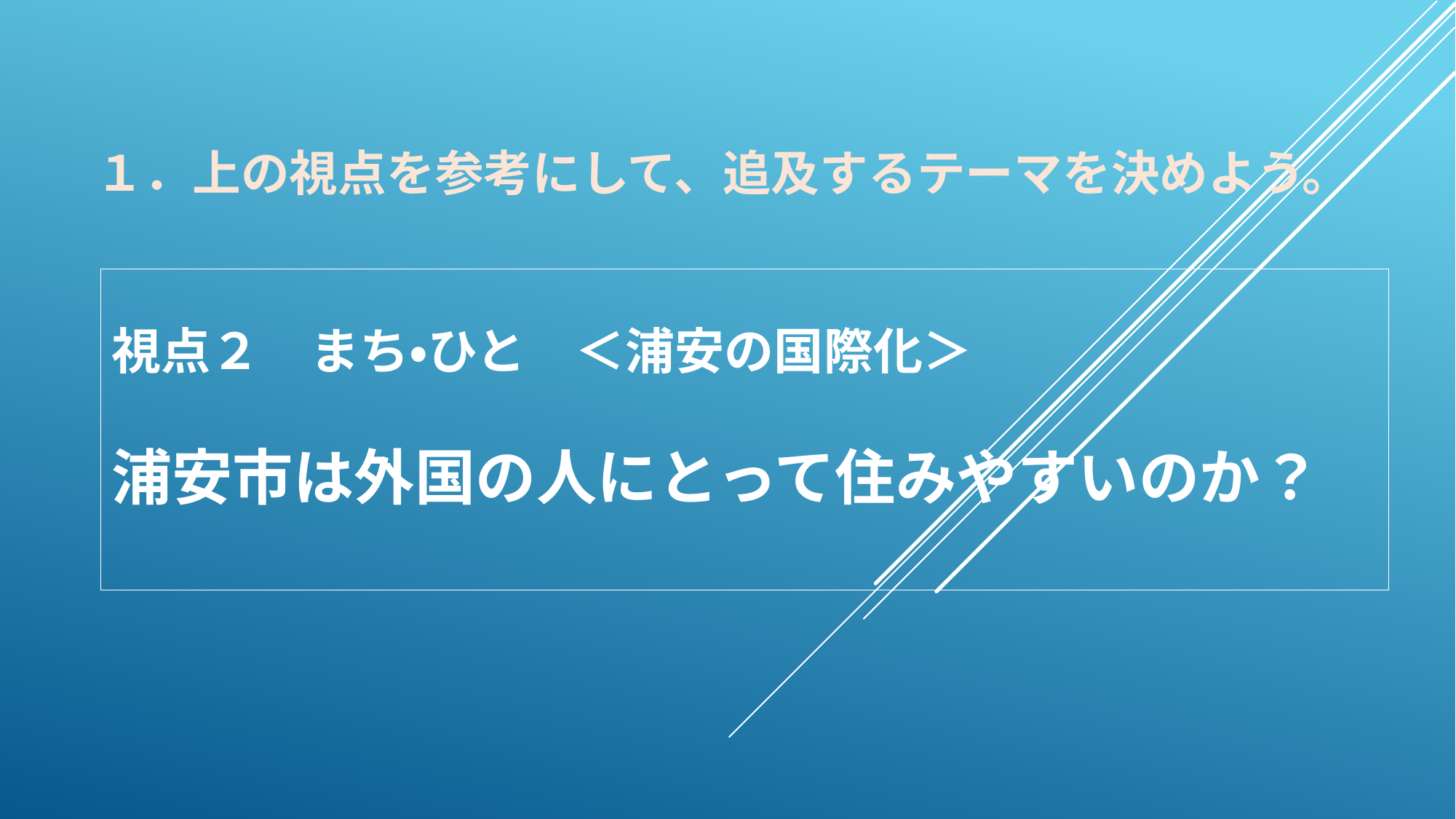

１．上の視点を参考にして、追及するテーマを決めよう。
# 視点２　まち・ひと　＜浦安の国際化＞ 浦安市は外国の人にとって住みやすいのか？